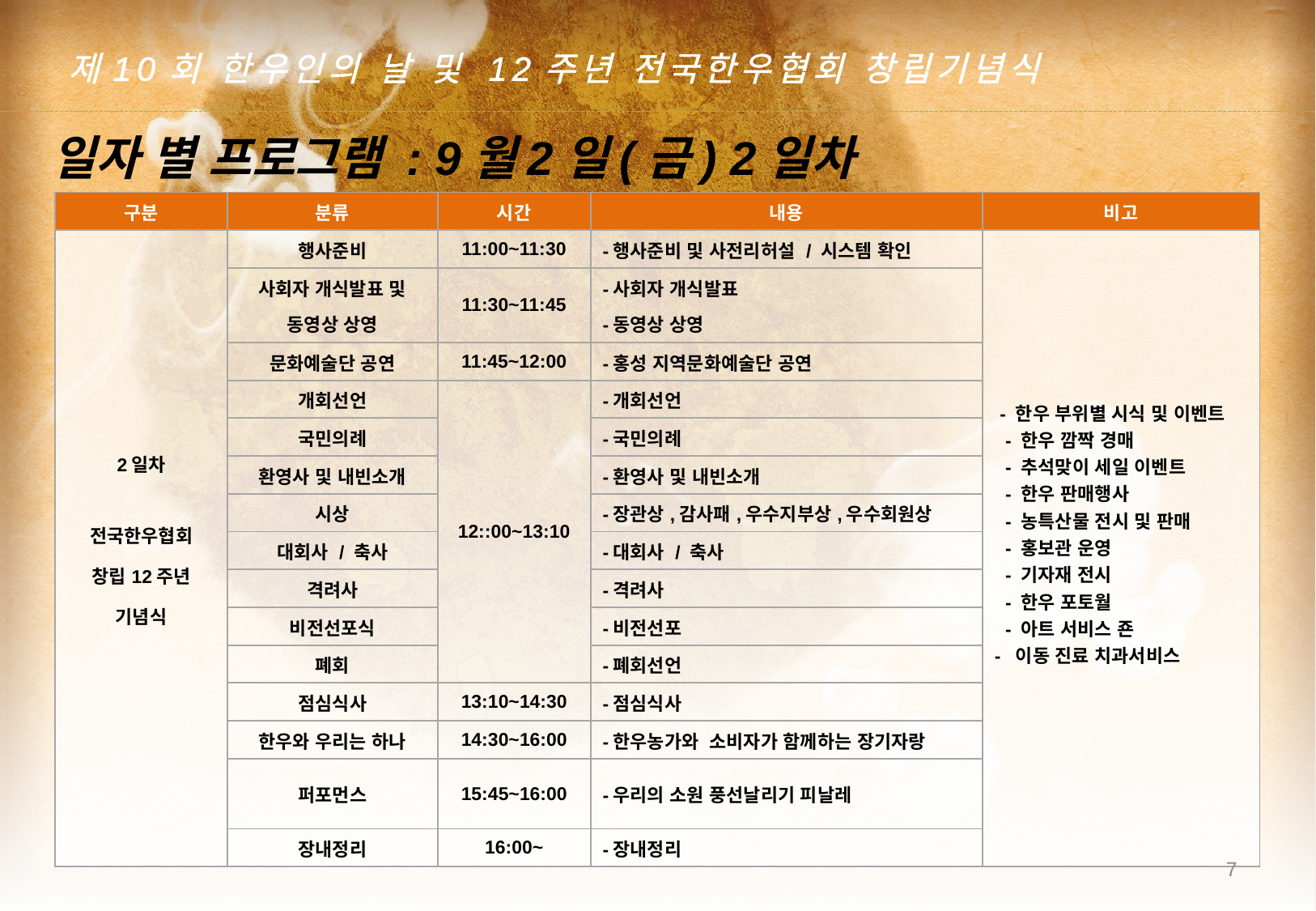

제10회 한우인의 날 및 12주년 전국한우협회 창립기념식
일자 별 프로그램 : 9월2일(금) 2일차
| 구분 | 분류 | 시간 | 내용 | 비고 |
| --- | --- | --- | --- | --- |
| 2일차 전국한우협회 창립12주년 기념식 | 행사준비 | 11:00~11:30 | -행사준비 및 사전리허설 / 시스템 확인 | - 한우 부위별 시식 및 이벤트 - 한우 깜짝 경매 - 추석맞이 세일 이벤트 - 한우 판매행사 - 농특산물 전시 및 판매 - 홍보관 운영 - 기자재 전시 - 한우 포토월 - 아트 서비스 죤 - 이동 진료 치과서비스 |
|  | 사회자 개식발표 및 동영상 상영 | 11:30~11:45 | -사회자 개식발표 -동영상 상영 |  |
|  | 문화예술단 공연 | 11:45~12:00 | -홍성 지역문화예술단 공연 |  |
|  | 개회선언 | 12::00~13:10 | -개회선언 |  |
|  | 국민의례 |  | -국민의례 |  |
|  | 환영사 및 내빈소개 |  | -환영사 및 내빈소개 |  |
|  | 시상 |  | -장관상,감사패,우수지부상,우수회원상 |  |
|  | 대회사 / 축사 |  | -대회사 / 축사 |  |
|  | 격려사 |  | -격려사 |  |
|  | 비전선포식 |  | -비전선포 |  |
|  | 폐회 |  | -폐회선언 |  |
|  | 점심식사 | 13:10~14:30 | -점심식사 |  |
|  | 한우와 우리는 하나 | 14:30~16:00 | -한우농가와 소비자가 함께하는 장기자랑 |  |
|  | 퍼포먼스 | 15:45~16:00 | -우리의 소원 풍선날리기 피날레 |  |
|  | 장내정리 | 16:00~ | -장내정리 |  |

7